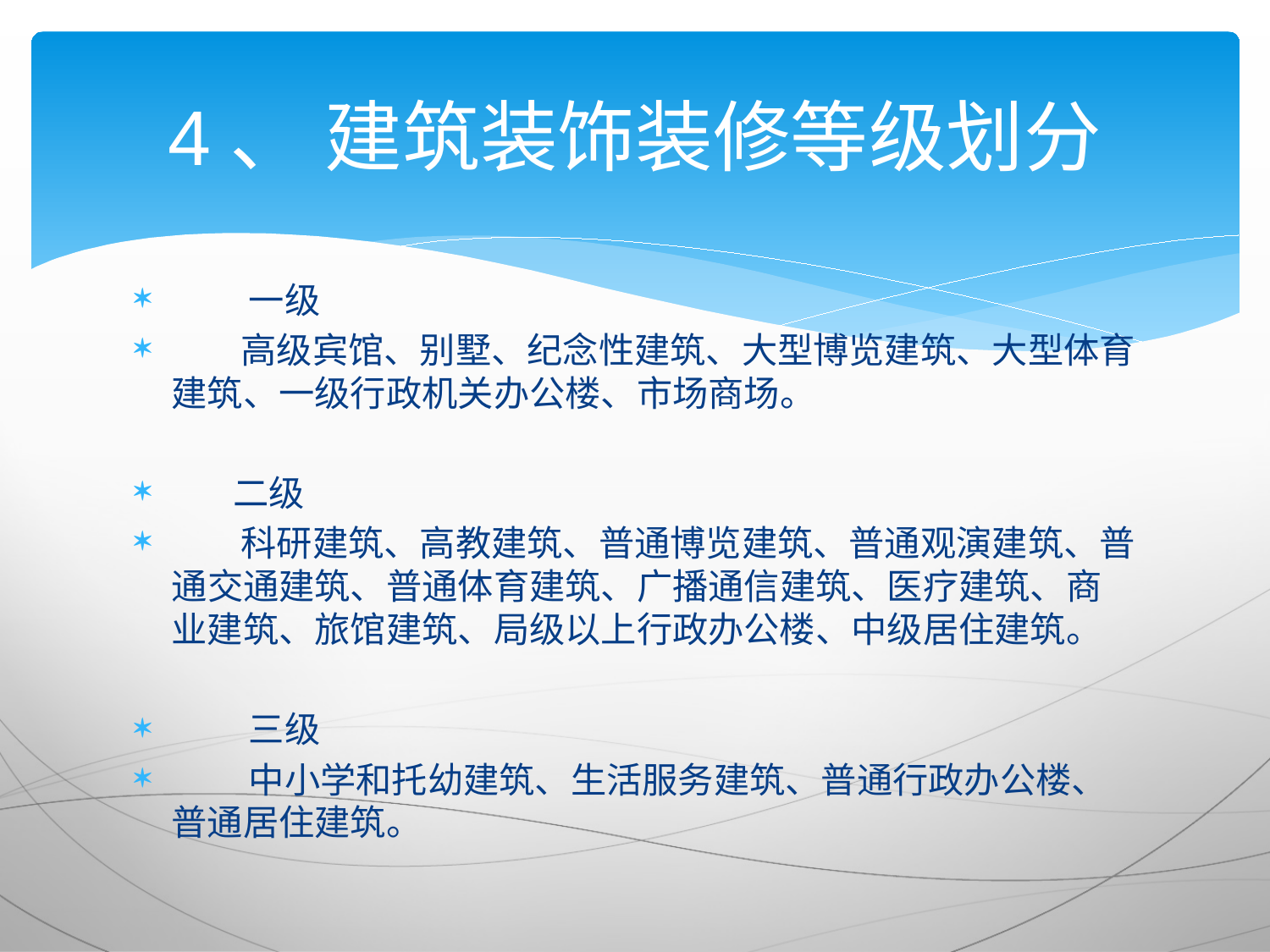

# 4、 建筑装饰装修等级划分

         一级
        高级宾馆、别墅、纪念性建筑、大型博览建筑、大型体育建筑、一级行政机关办公楼、市场商场。

       二级
        科研建筑、高教建筑、普通博览建筑、普通观演建筑、普通交通建筑、普通体育建筑、广播通信建筑、医疗建筑、商业建筑、旅馆建筑、局级以上行政办公楼、中级居住建筑。

         三级
         中小学和托幼建筑、生活服务建筑、普通行政办公楼、普通居住建筑。